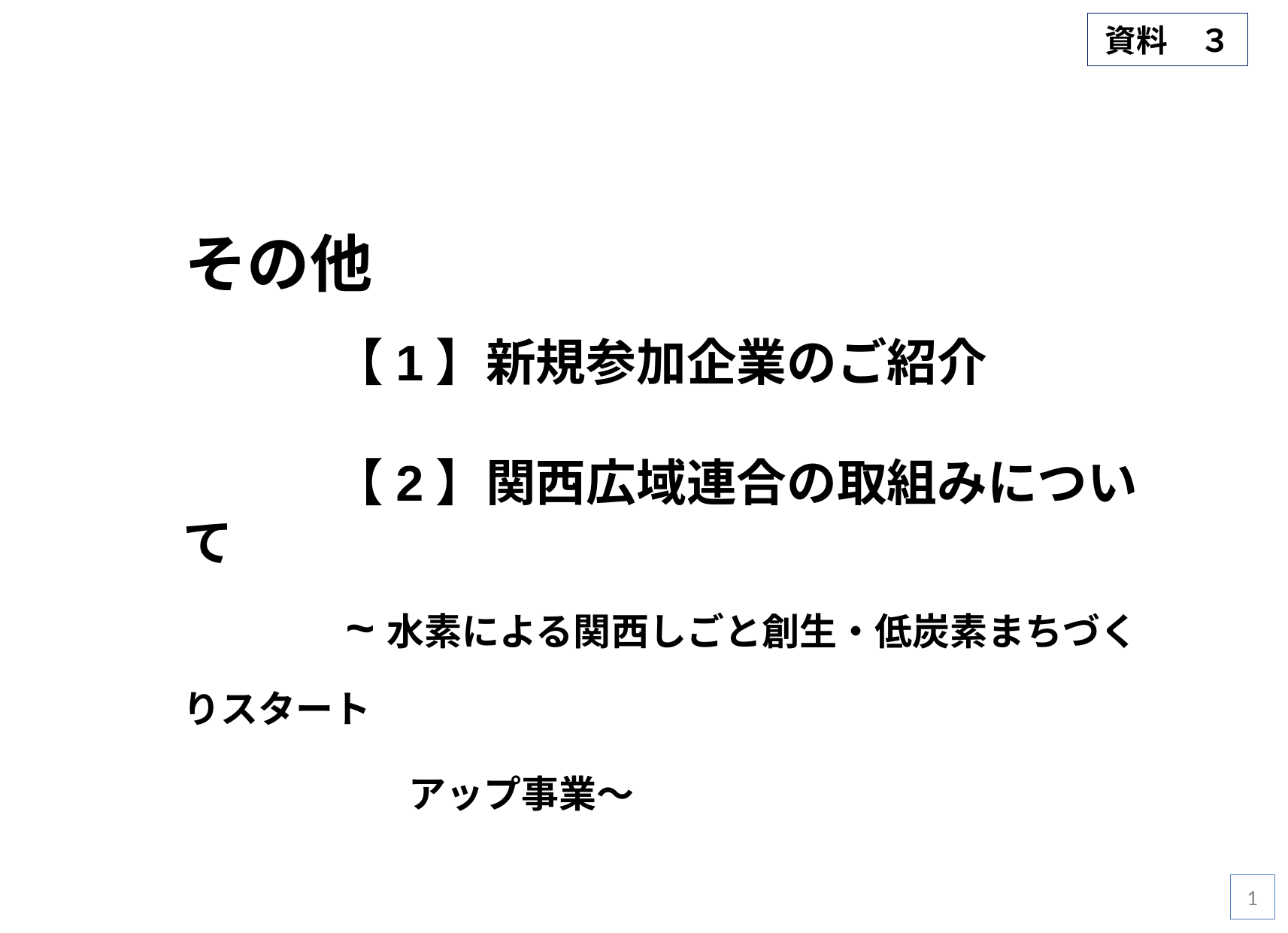

# 資料　３
その他
　　　【1】新規参加企業のご紹介

　　　【2】関西広域連合の取組みについて
　　　~水素による関西しごと創生・低炭素まちづくりスタート
　　　　　　アップ事業～

1